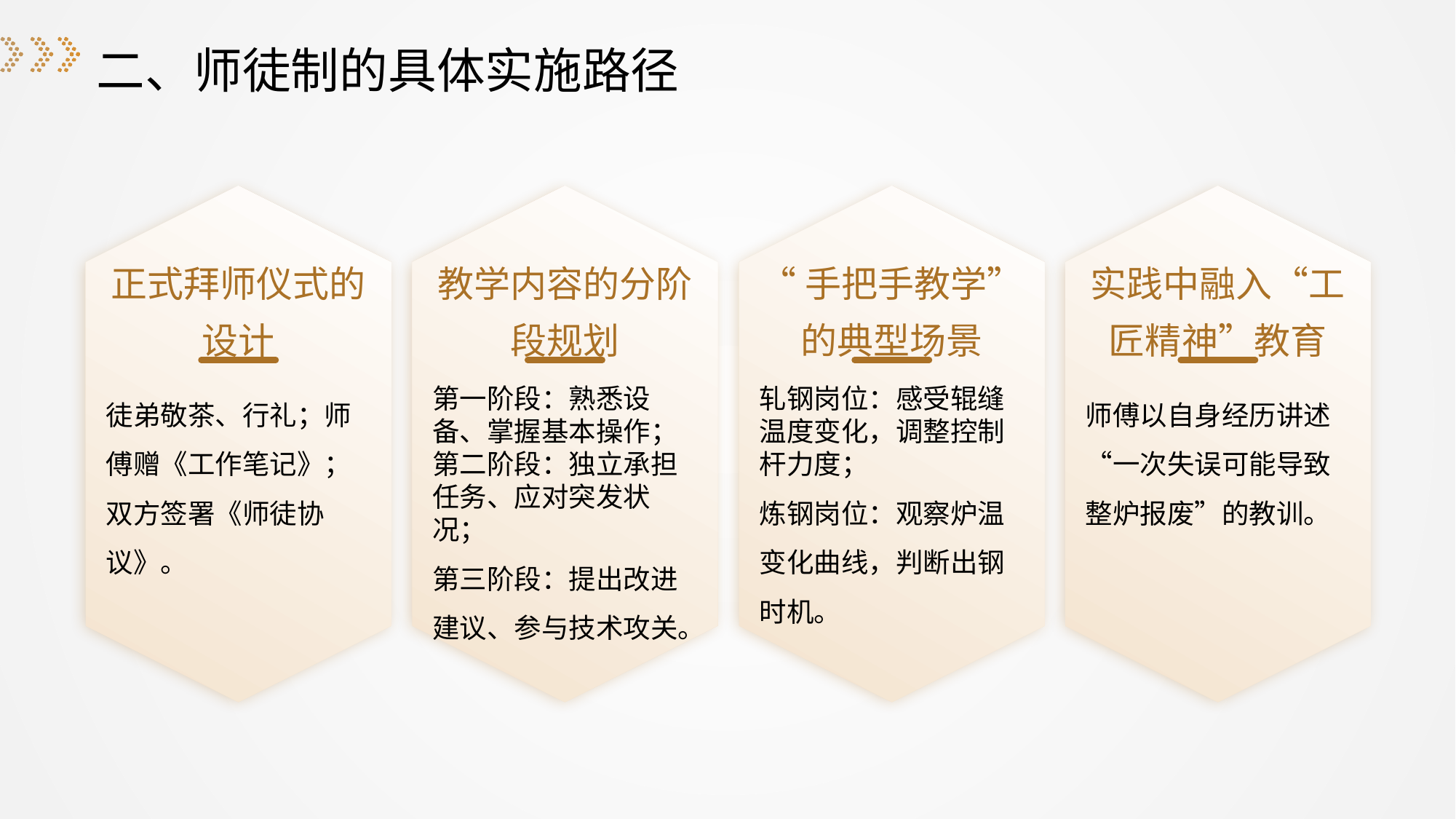

二、师徒制的具体实施路径

正式拜师仪式的设计
教学内容的分阶段规划
“手把手教学”的典型场景
实践中融入“工匠精神”教育

徒弟敬茶、行礼；师傅赠《工作笔记》；双方签署《师徒协议》。
第一阶段：熟悉设备、掌握基本操作；
第二阶段：独立承担任务、应对突发状况；
第三阶段：提出改进建议、参与技术攻关。
轧钢岗位：感受辊缝温度变化，调整控制杆力度；
炼钢岗位：观察炉温变化曲线，判断出钢时机。
师傅以自身经历讲述“一次失误可能导致整炉报废”的教训。